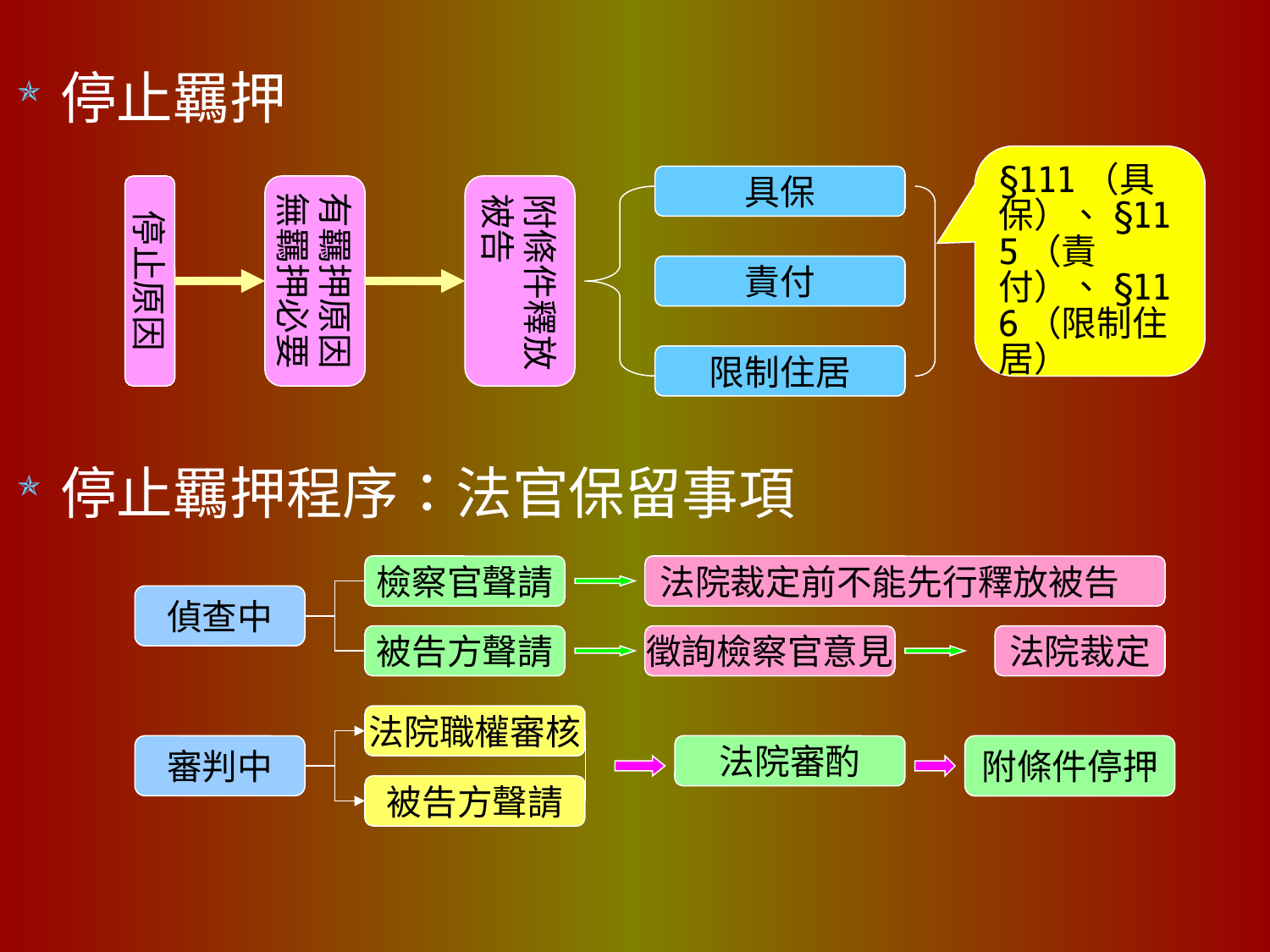

停止羈押

停止羈押程序：法官保留事項
§111（具保）、§115（責付）、§116（限制住居）
具保
停止原因
有羈押原因
無羈押必要
附條件釋放
被告

責付
限制住居
檢察官聲請
法院裁定前不能先行釋放被告

偵查中
被告方聲請
徵詢檢察官意見
法院裁定

法院職權審核
審判中
法院審酌
附條件停押

被告方聲請